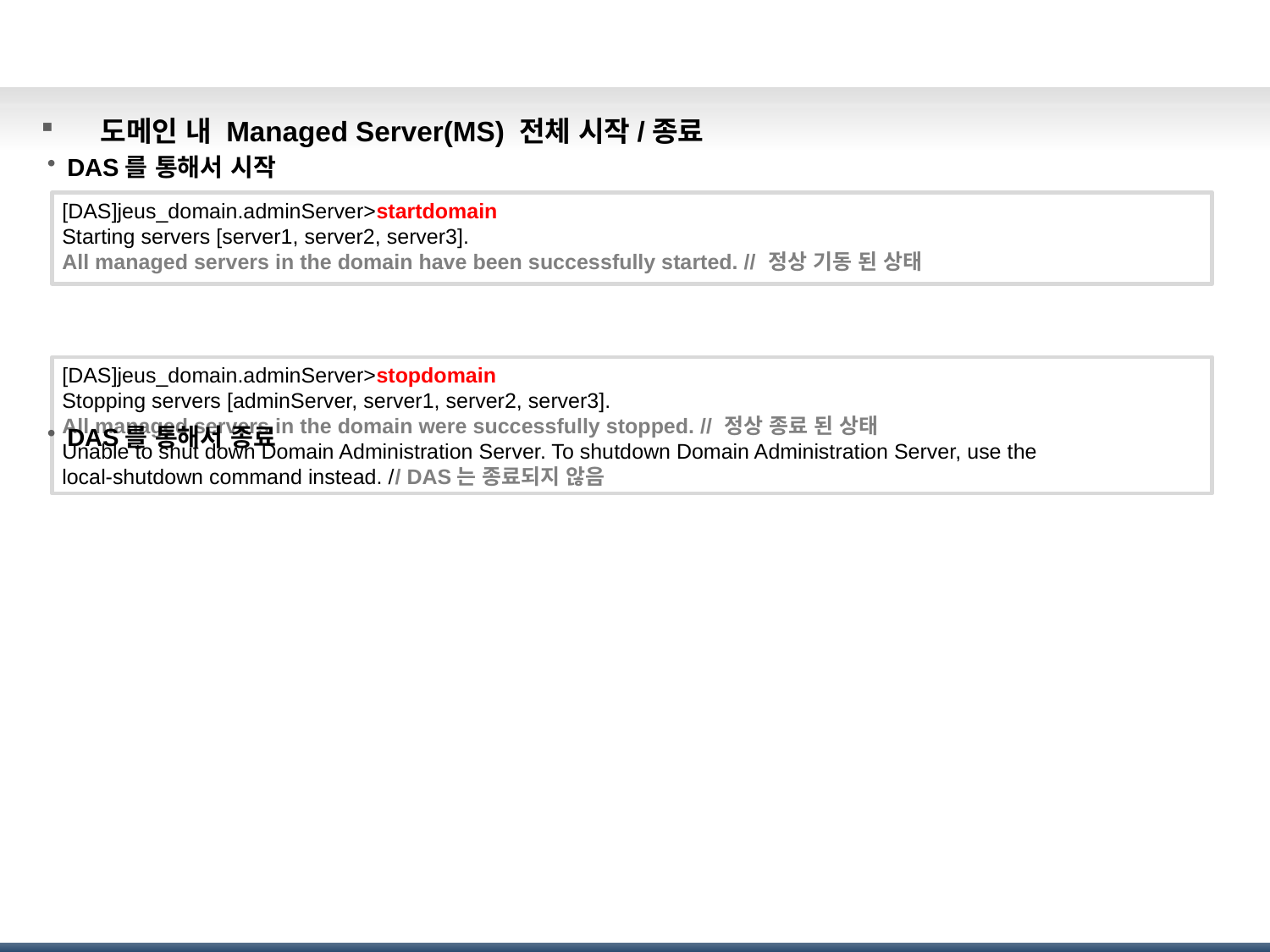

# Managed Server 기동/종료(3/3)
 도메인 내 Managed Server(MS) 전체 시작/종료
DAS를 통해서 시작

DAS를 통해서 종료

[DAS]jeus_domain.adminServer>startdomain
Starting servers [server1, server2, server3].
All managed servers in the domain have been successfully started. // 정상 기동 된 상태
[DAS]jeus_domain.adminServer>stopdomain
Stopping servers [adminServer, server1, server2, server3].
All managed servers in the domain were successfully stopped. // 정상 종료 된 상태
Unable to shut down Domain Administration Server. To shutdown Domain Administration Server, use the
local-shutdown command instead. // DAS는 종료되지 않음